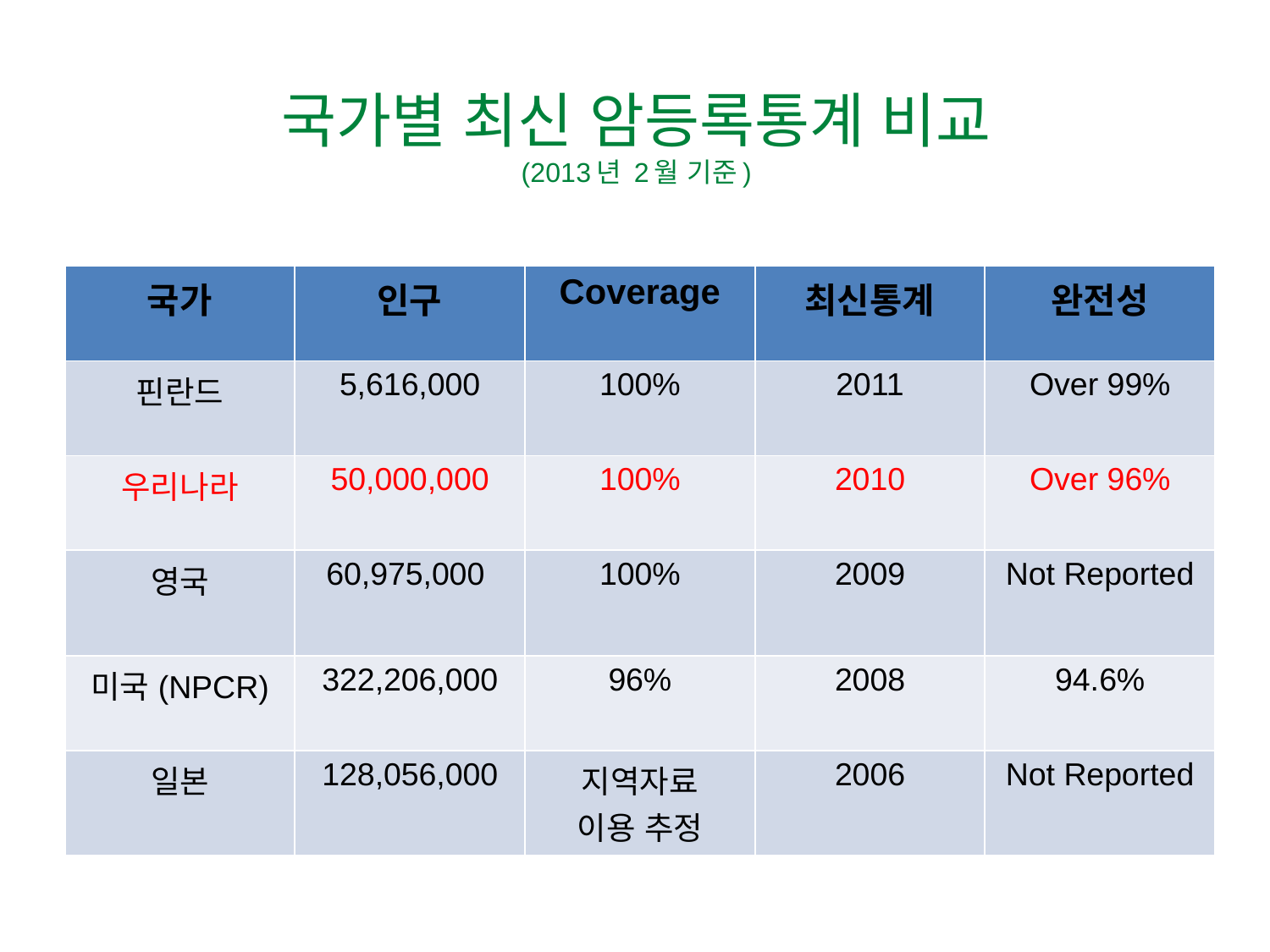

# 국가별 최신 암등록통계 비교 (2013년 2월 기준)
| 국가 | 인구 | Coverage | 최신통계 | 완전성 |
| --- | --- | --- | --- | --- |
| 핀란드 | 5,616,000 | 100% | 2011 | Over 99% |
| 우리나라 | 50,000,000 | 100% | 2010 | Over 96% |
| 영국 | 60,975,000 | 100% | 2009 | Not Reported |
| 미국(NPCR) | 322,206,000 | 96% | 2008 | 94.6% |
| 일본 | 128,056,000 | 지역자료 이용 추정 | 2006 | Not Reported |